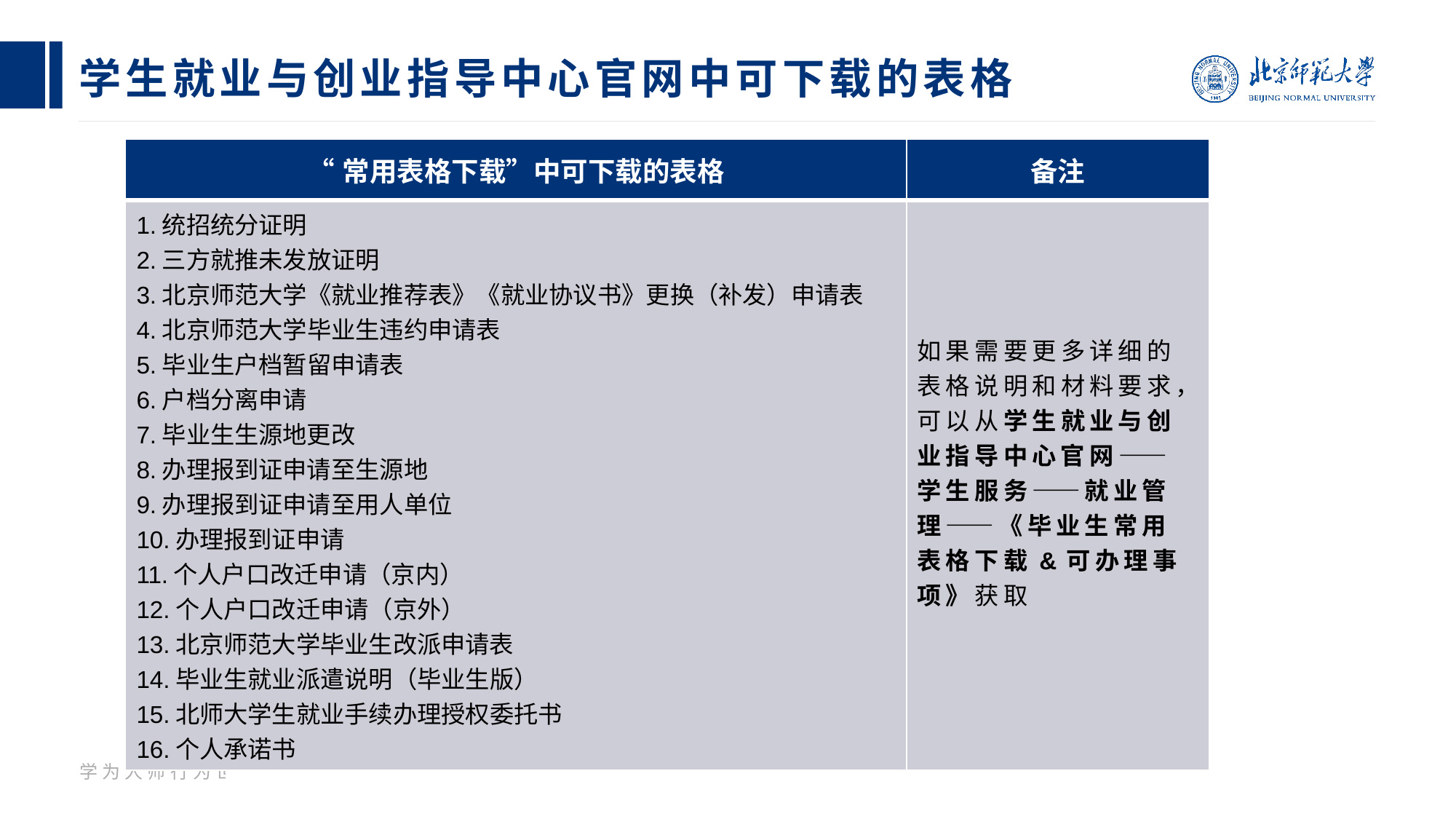

# 学生就业与创业指导中心官网中可下载的表格
| “常用表格下载”中可下载的表格 | 备注 |
| --- | --- |
| 1.统招统分证明 2.三方就推未发放证明 3.北京师范大学《就业推荐表》《就业协议书》更换（补发）申请表 4.北京师范大学毕业生违约申请表 5.毕业生户档暂留申请表 6.户档分离申请 7.毕业生生源地更改 8.办理报到证申请至生源地 9.办理报到证申请至用人单位 10.办理报到证申请 11.个人户口改迁申请（京内） 12.个人户口改迁申请（京外） 13.北京师范大学毕业生改派申请表 14.毕业生就业派遣说明（毕业生版） 15.北师大学生就业手续办理授权委托书 16.个人承诺书 | 如果需要更多详细的表格说明和材料要求，可以从学生就业与创业指导中心官网——学生服务——就业管理——《毕业生常用表格下载&可办理事项》获取 |